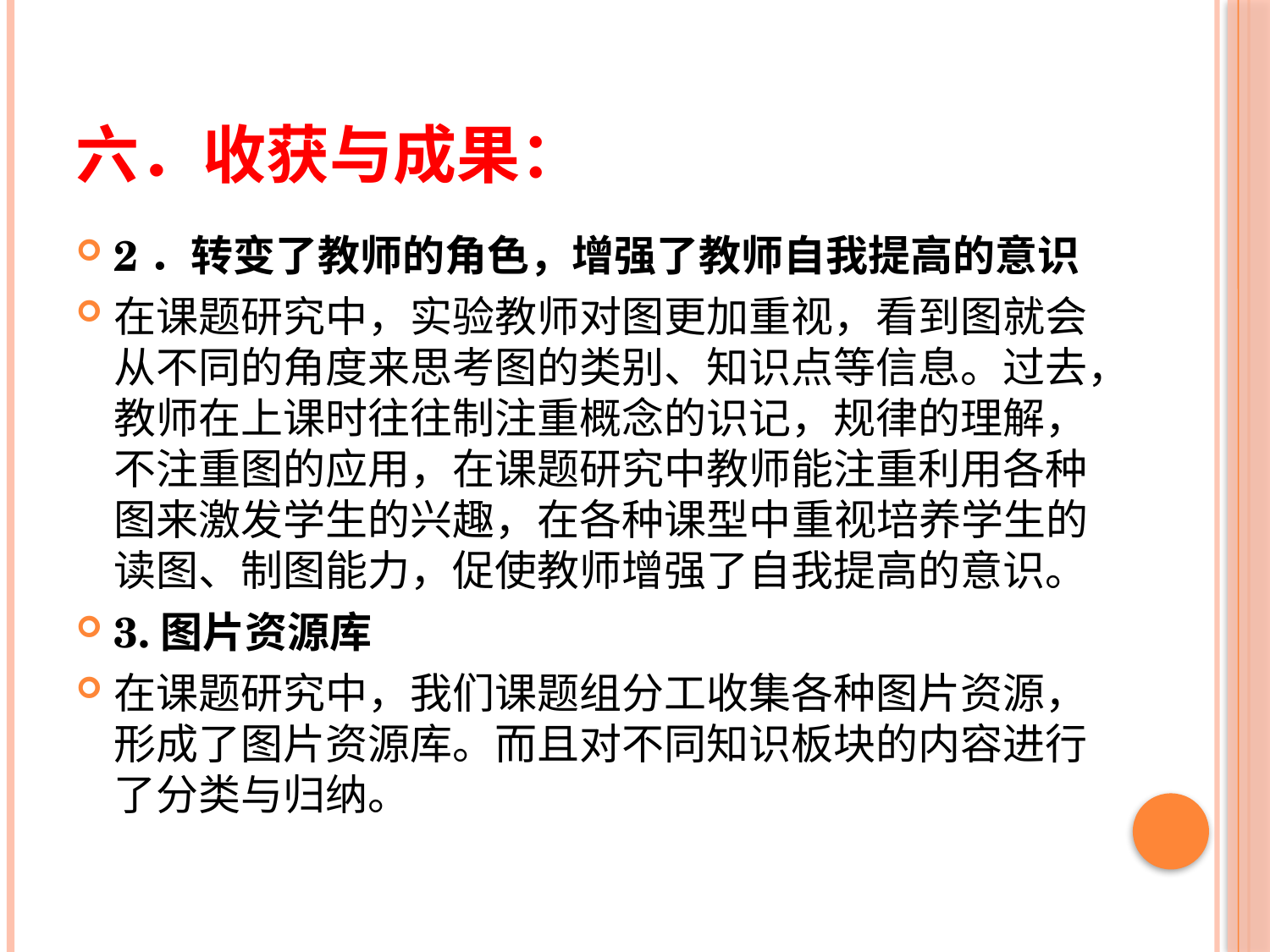

# 六．收获与成果：
2．转变了教师的角色，增强了教师自我提高的意识
在课题研究中，实验教师对图更加重视，看到图就会从不同的角度来思考图的类别、知识点等信息。过去，教师在上课时往往制注重概念的识记，规律的理解，不注重图的应用，在课题研究中教师能注重利用各种图来激发学生的兴趣，在各种课型中重视培养学生的读图、制图能力，促使教师增强了自我提高的意识。
3.图片资源库
在课题研究中，我们课题组分工收集各种图片资源，形成了图片资源库。而且对不同知识板块的内容进行了分类与归纳。